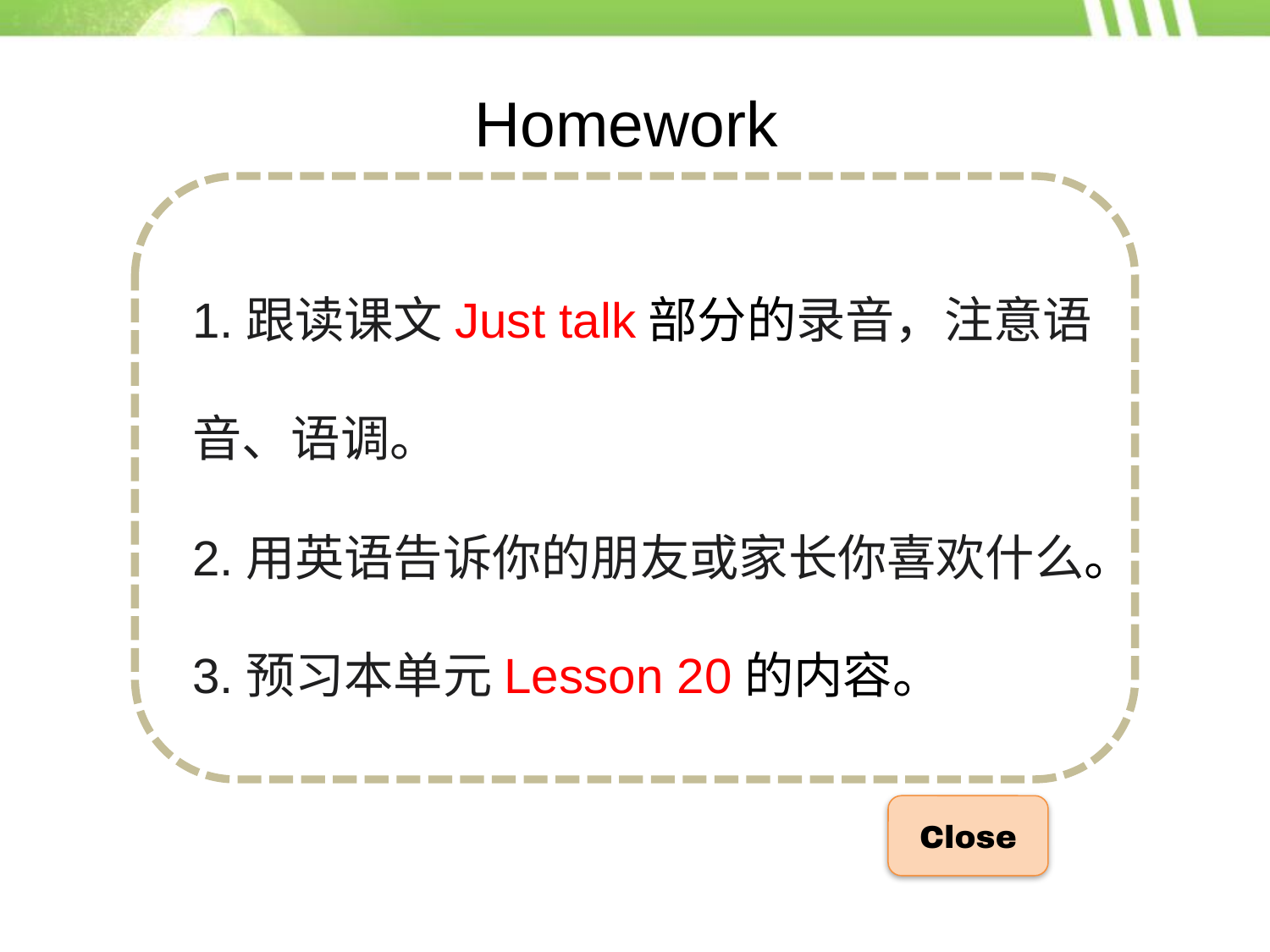

Homework

1.跟读课文Just talk部分的录音，注意语音、语调。
2.用英语告诉你的朋友或家长你喜欢什么。
3.预习本单元Lesson 20的内容。
Close